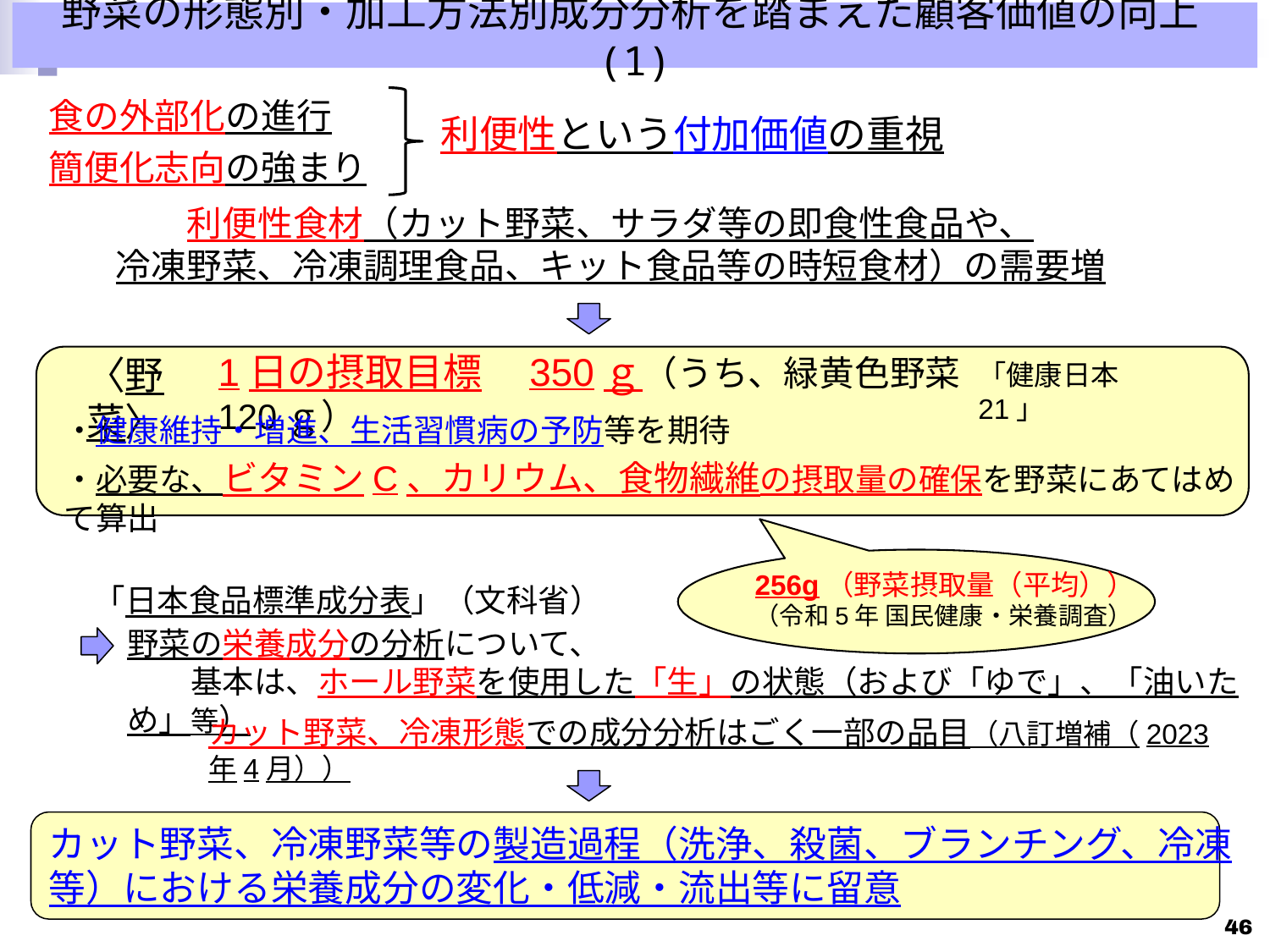

野菜の形態別・加工方法別成分分析を踏まえた顧客価値の向上(1)

食の外部化の進行
利便性という付加価値の重視
簡便化志向の強まり
利便性食材（カット野菜、サラダ等の即食性食品や、
冷凍野菜、冷凍調理食品、キット食品等の時短食材）の需要増

1日の摂取目標　350ｇ（うち、緑黄色野菜120ｇ）
〈野菜〉

「健康日本21」
・健康維持・増進、生活習慣病の予防等を期待
・必要な、ビタミンC、カリウム、食物繊維の摂取量の確保を野菜にあてはめて算出

256g（野菜摂取量（平均））
（令和5年 国民健康・栄養調査）
「日本食品標準成分表」（文科省）
野菜の栄養成分の分析について、
　　基本は、ホール野菜を使用した「生」の状態（および「ゆで」、「油いため」等）

カット野菜、冷凍形態での成分分析はごく一部の品目（八訂増補（2023年4月））

カット野菜、冷凍野菜等の製造過程（洗浄、殺菌、ブランチング、冷凍等）における栄養成分の変化・低減・流出等に留意
46